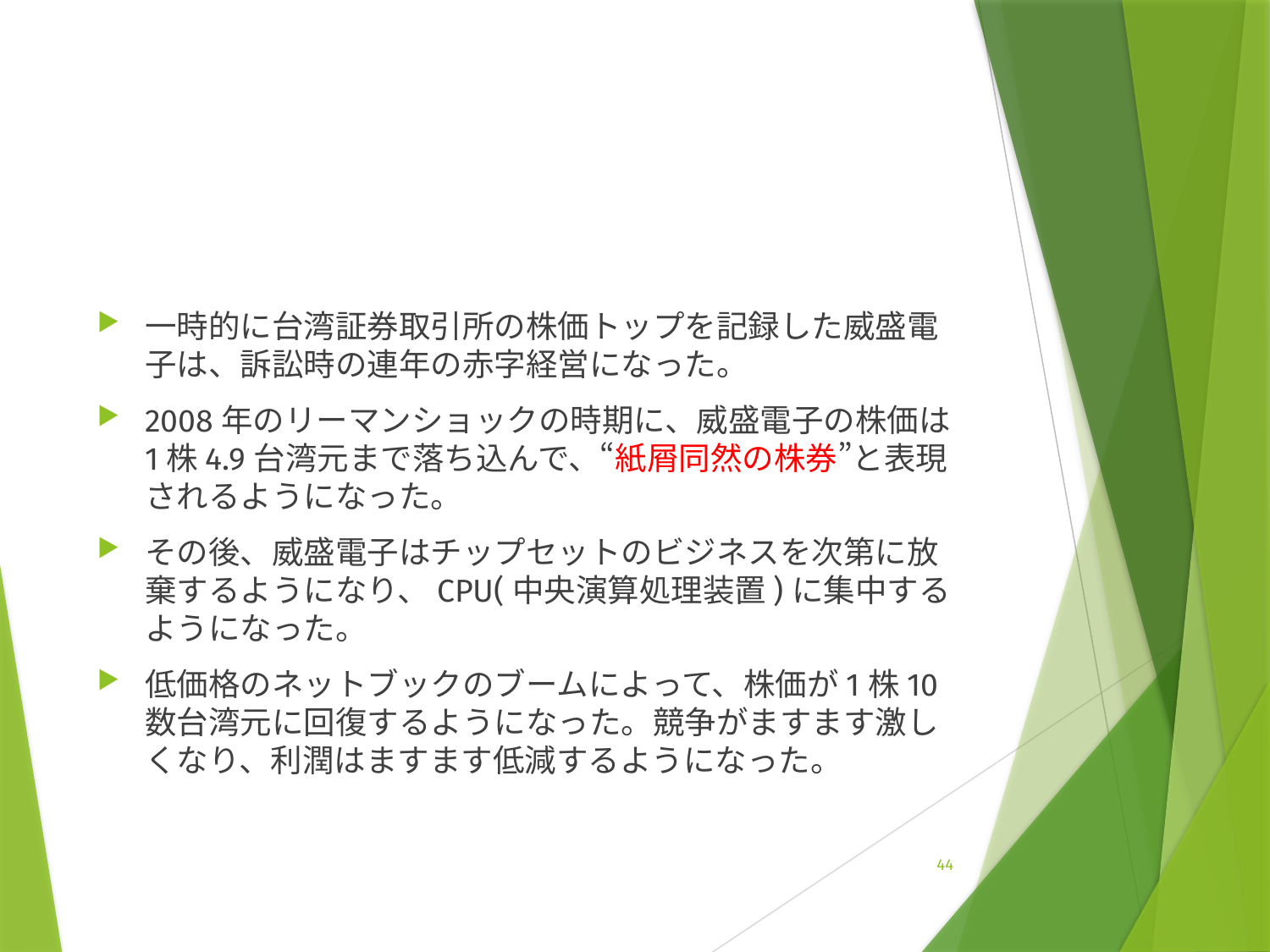

#
一時的に台湾証券取引所の株価トップを記録した威盛電子は、訴訟時の連年の赤字経営になった。
2008年のリーマンショックの時期に、威盛電子の株価は1株4.9台湾元まで落ち込んで、“紙屑同然の株券”と表現されるようになった。
その後、威盛電子はチップセットのビジネスを次第に放棄するようになり、CPU(中央演算処理装置)に集中するようになった。
低価格のネットブックのブームによって、株価が1株10数台湾元に回復するようになった。競争がますます激しくなり、利潤はますます低減するようになった。
44